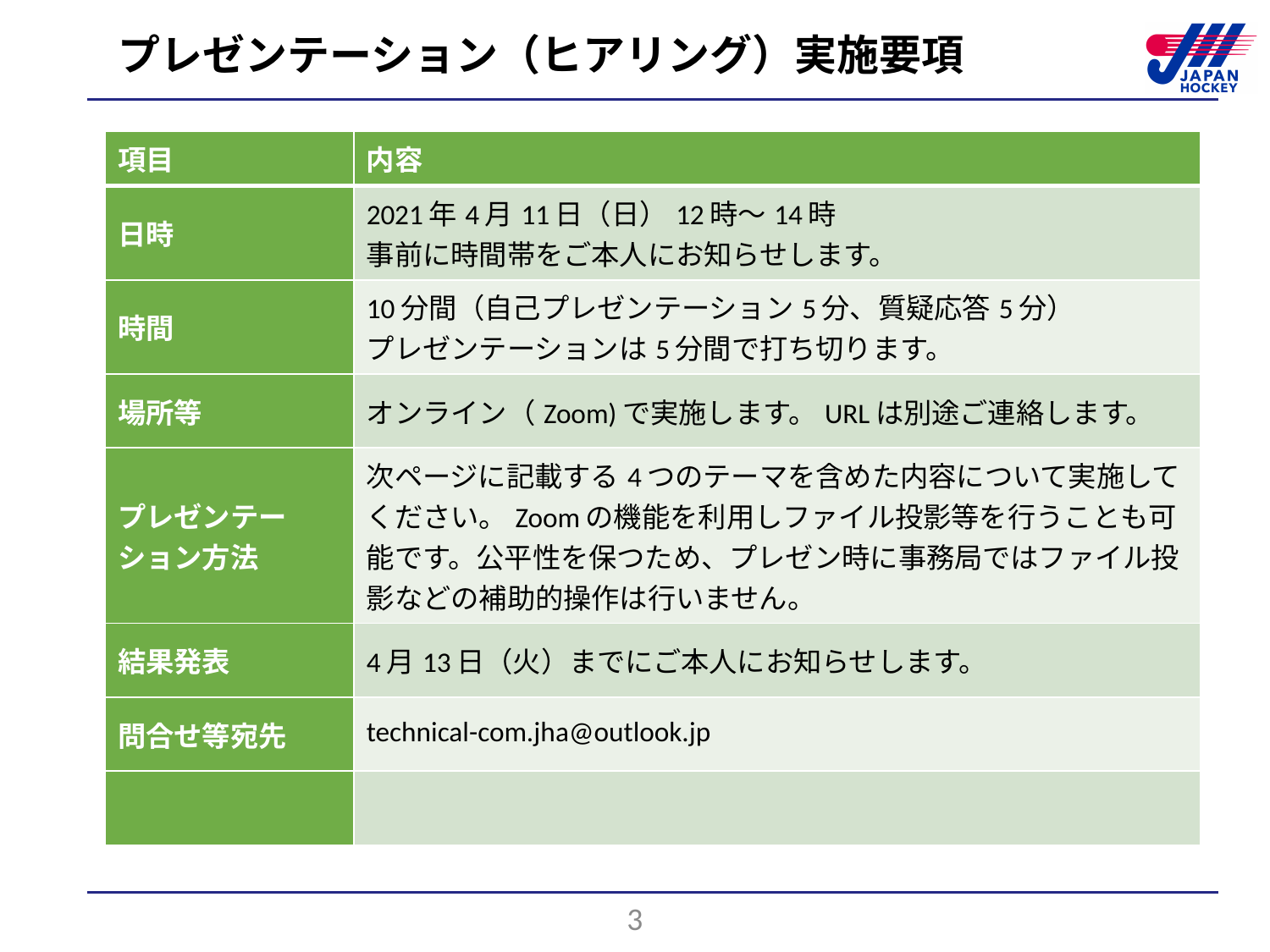

# プレゼンテーション（ヒアリング）実施要項
| 項目 | 内容 |
| --- | --- |
| 日時 | 2021年4月11日（日）12時～14時 事前に時間帯をご本人にお知らせします。 |
| 時間 | 10分間（自己プレゼンテーション5分、質疑応答5分） プレゼンテーションは5分間で打ち切ります。 |
| 場所等 | オンライン（Zoom)で実施します。URLは別途ご連絡します。 |
| プレゼンテーション方法 | 次ページに記載する4つのテーマを含めた内容について実施してください。Zoomの機能を利用しファイル投影等を行うことも可能です。公平性を保つため、プレゼン時に事務局ではファイル投影などの補助的操作は行いません。 |
| 結果発表 | 4月13日（火）までにご本人にお知らせします。 |
| 問合せ等宛先 | technical-com.jha@outlook.jp |
|  |  |
3